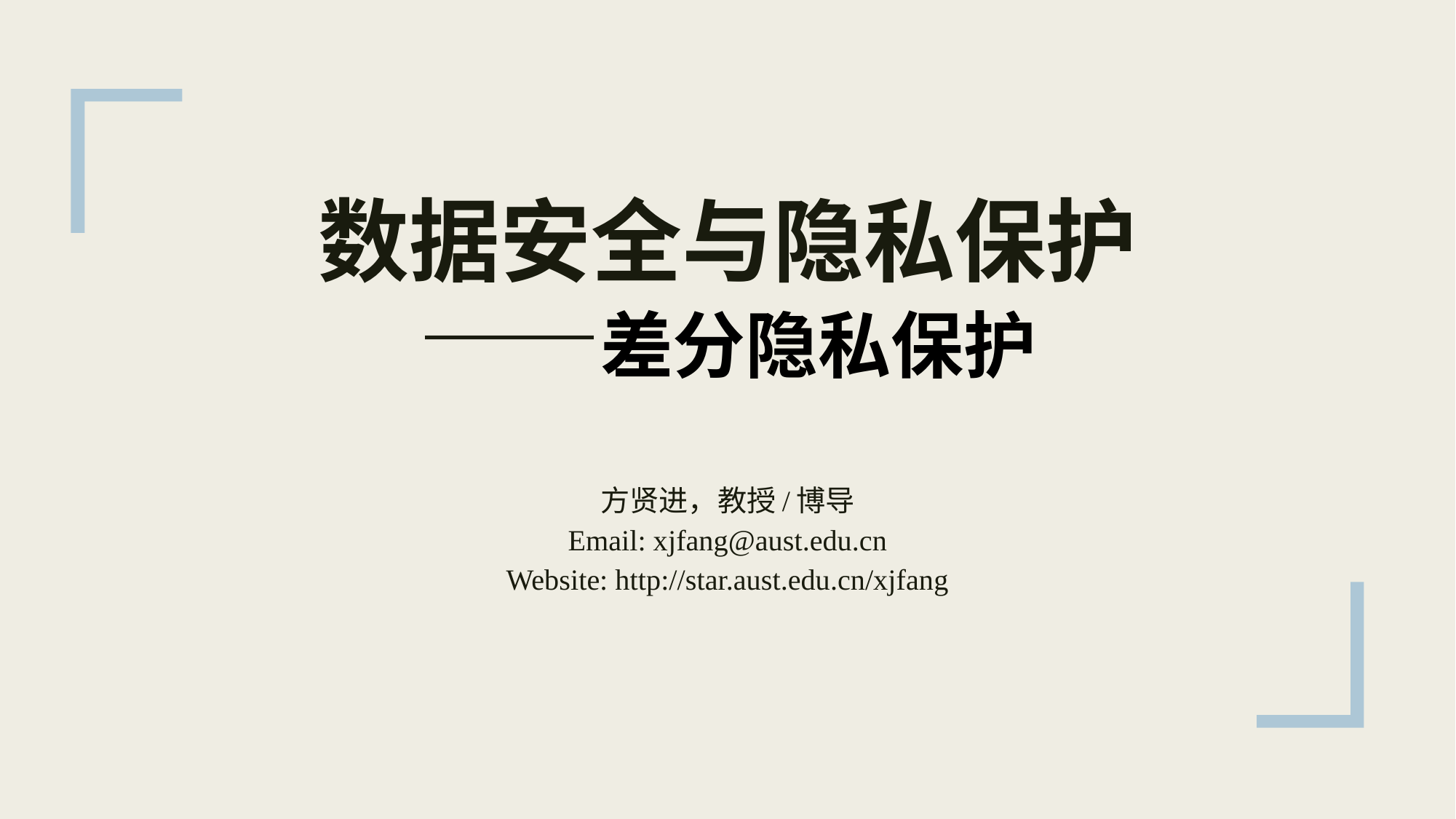

# 数据安全与隐私保护 ——差分隐私保护
方贤进，教授/博导
Email: xjfang@aust.edu.cn
Website: http://star.aust.edu.cn/xjfang